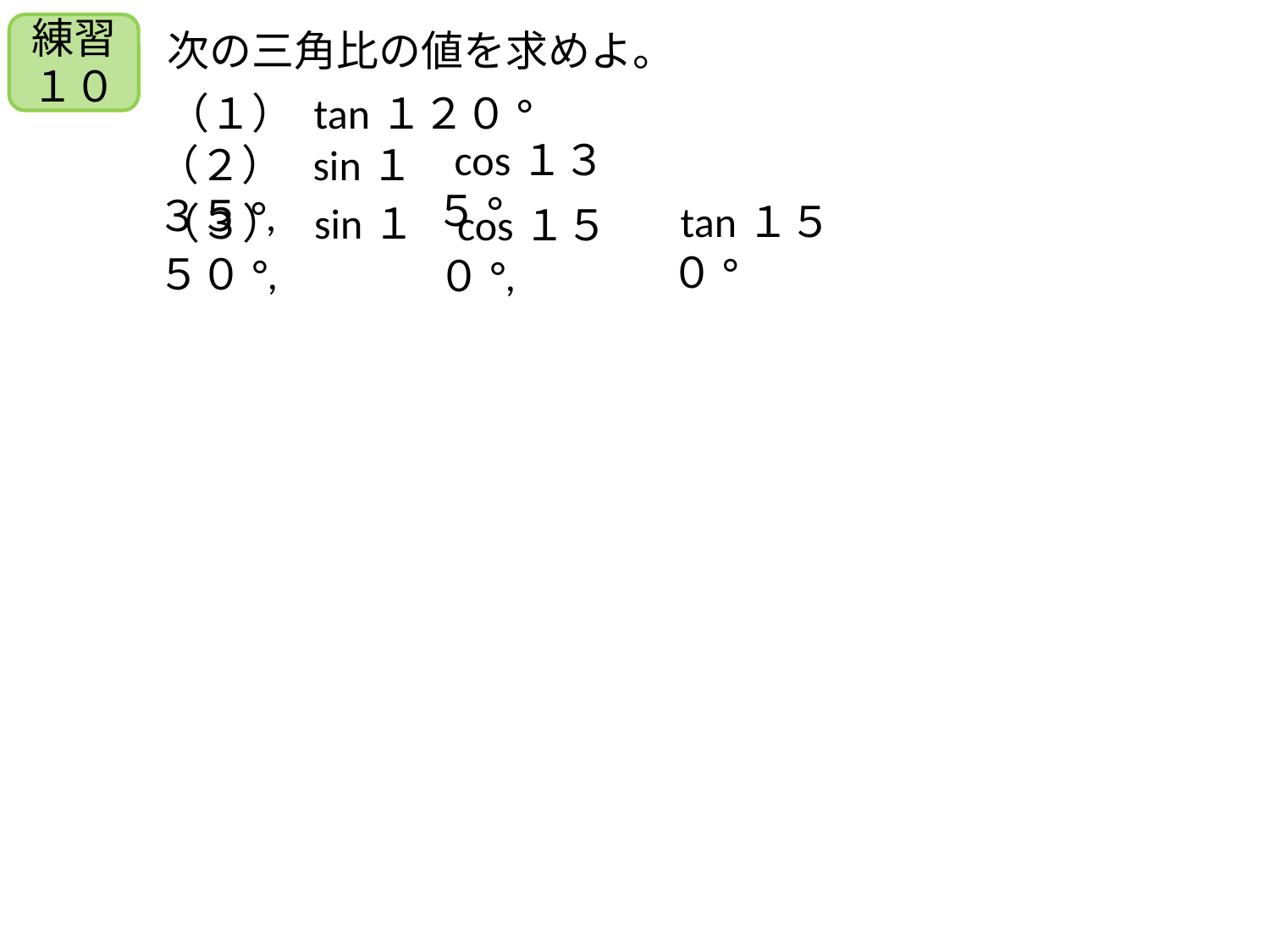

練習１０
次の三角比の値を求めよ。
 （１） tan１２０°
  cos１３５°
（２）  sin１３５°,
 tan１５０°
（３）  sin１５０°,
  cos１５０°,